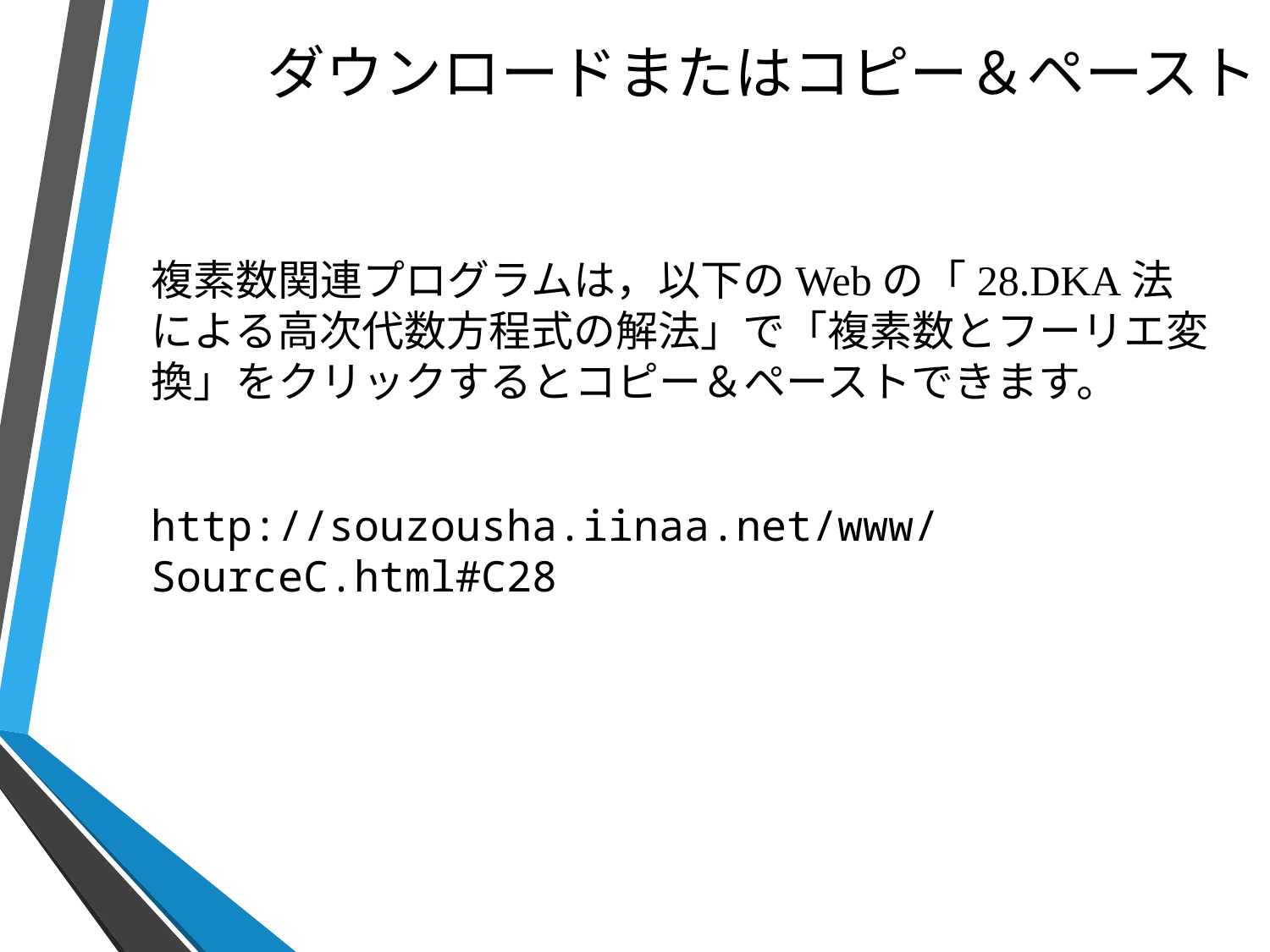

# ダウンロードまたはコピー＆ペースト
複素数関連プログラムは，以下のWebの「28.DKA法による高次代数方程式の解法」で「複素数とフーリエ変換」をクリックするとコピー＆ペーストできます。

http://souzousha.iinaa.net/www/SourceC.html#C28